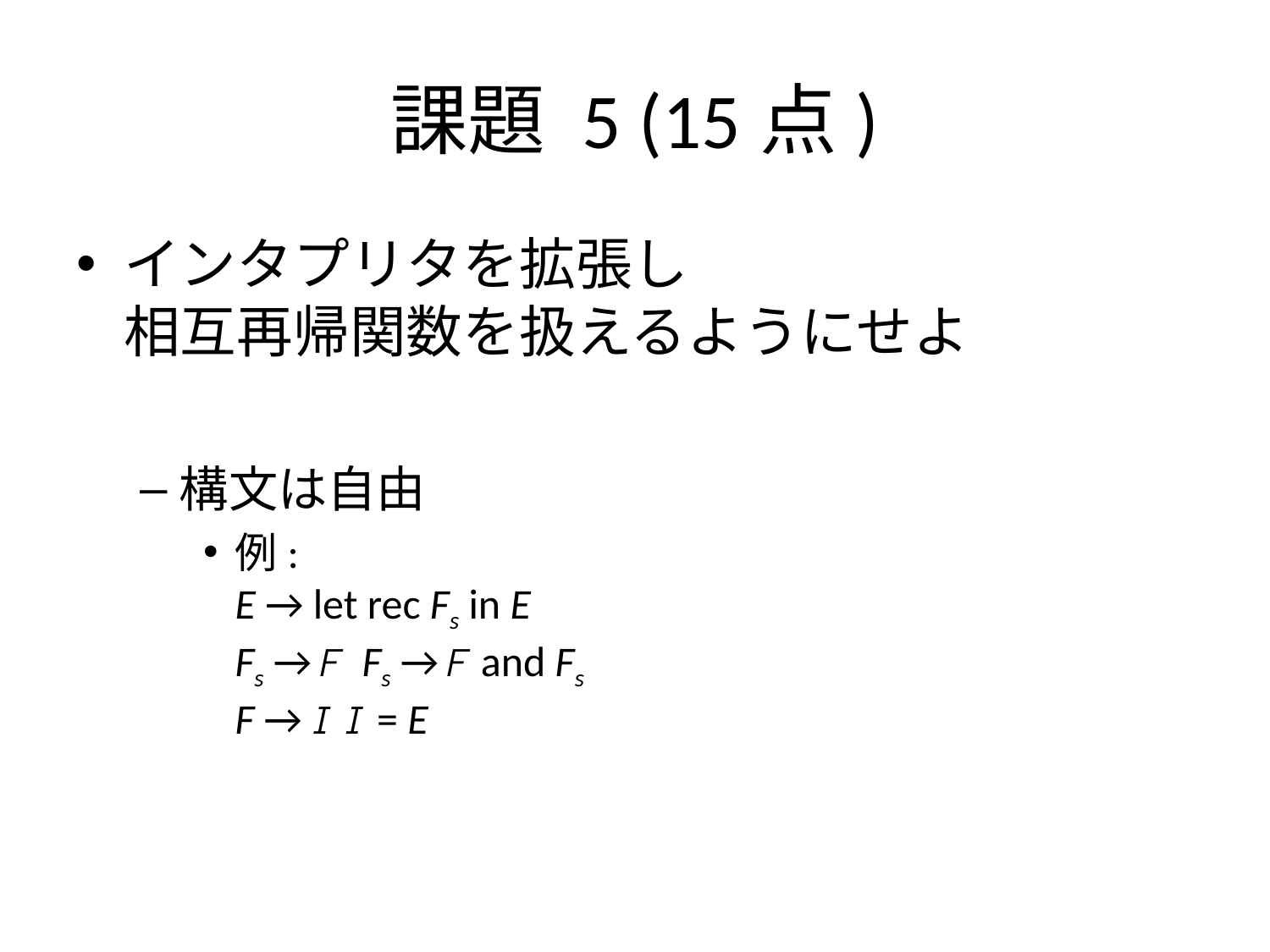

# 課題 5 (15点)
インタプリタを拡張し
相互再帰関数を扱えるようにせよ

構文は自由
例:
E → let rec Fs in E
Fs → F	Fs → F and Fs
F → I I = E